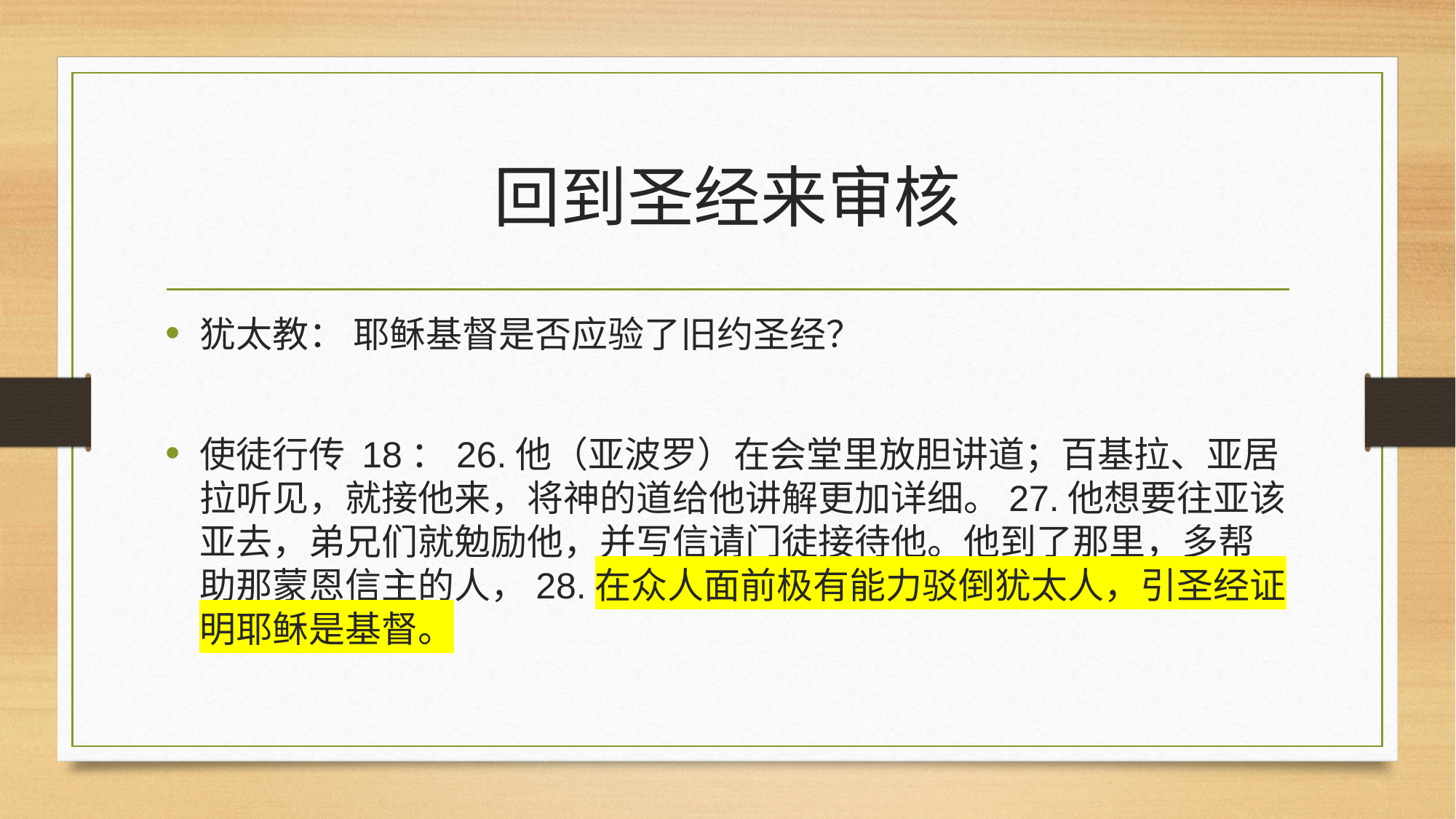

# 回到圣经来审核
犹太教： 耶稣基督是否应验了旧约圣经？

使徒行传 18：26.他（亚波罗）在会堂里放胆讲道；百基拉、亚居拉听见，就接他来，将神的道给他讲解更加详细。27.他想要往亚该亚去，弟兄们就勉励他，并写信请门徒接待他。他到了那里，多帮助那蒙恩信主的人，28.在众人面前极有能力驳倒犹太人，引圣经证明耶稣是基督。